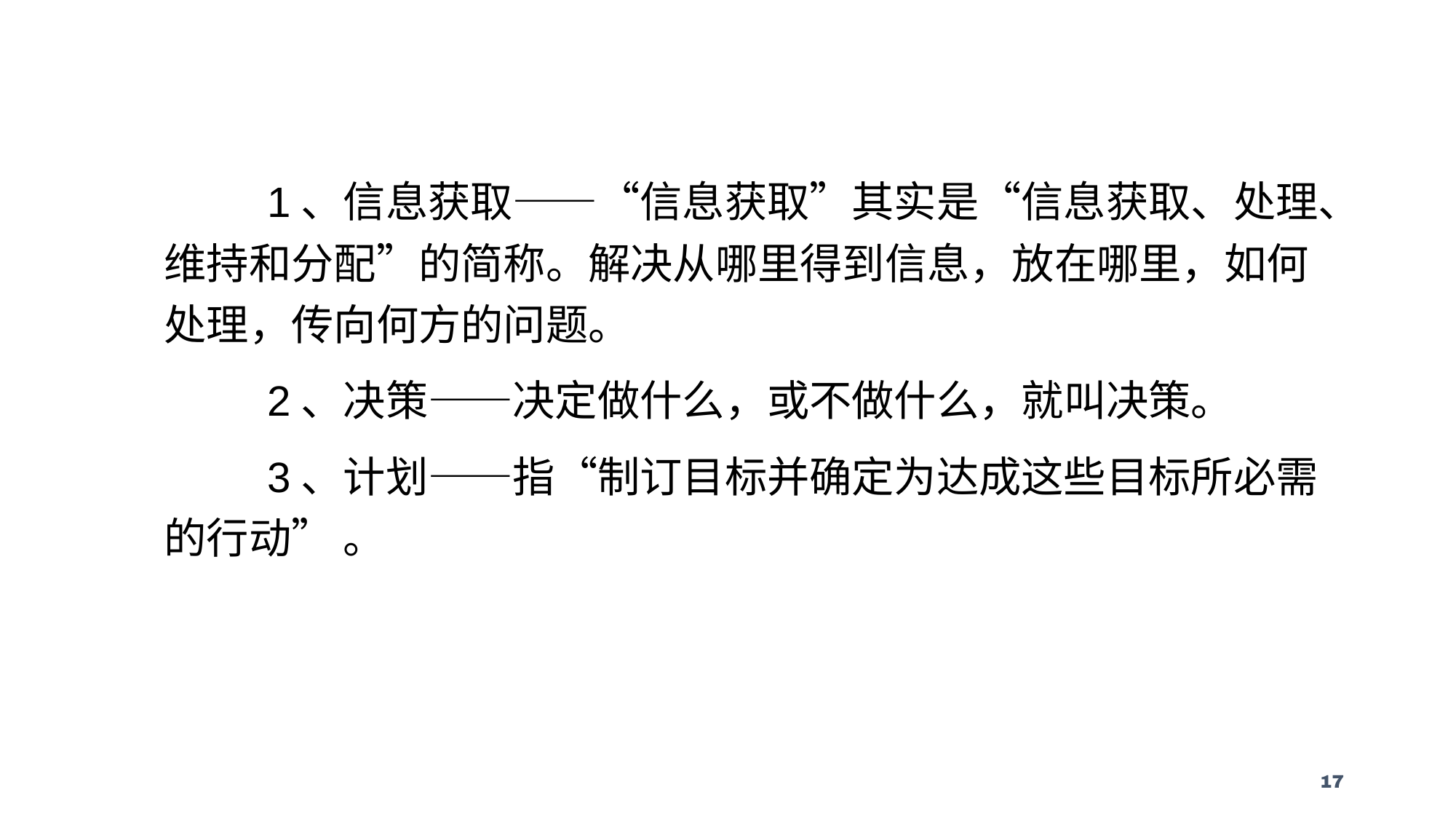

1、信息获取——“信息获取”其实是“信息获取、处理、维持和分配”的简称。解决从哪里得到信息，放在哪里，如何处理，传向何方的问题。
           2、决策——决定做什么，或不做什么，就叫决策。
           3、计划——指“制订目标并确定为达成这些目标所必需的行动” 。
17